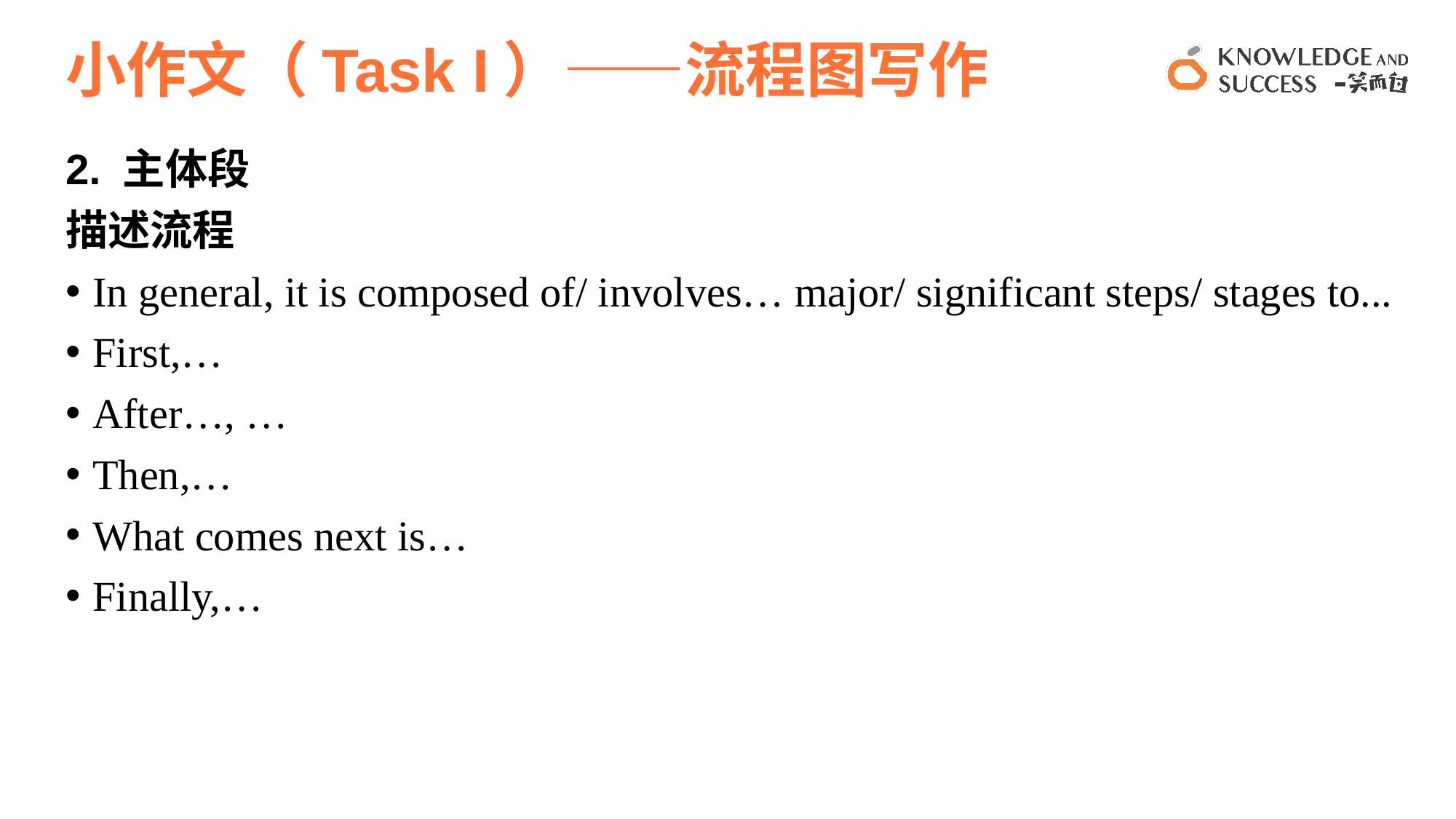

# 小作文（Task I）——流程图写作
2. 主体段
描述流程
In general, it is composed of/ involves… major/ significant steps/ stages to...
First,…
After…, …
Then,…
What comes next is…
Finally,…
37